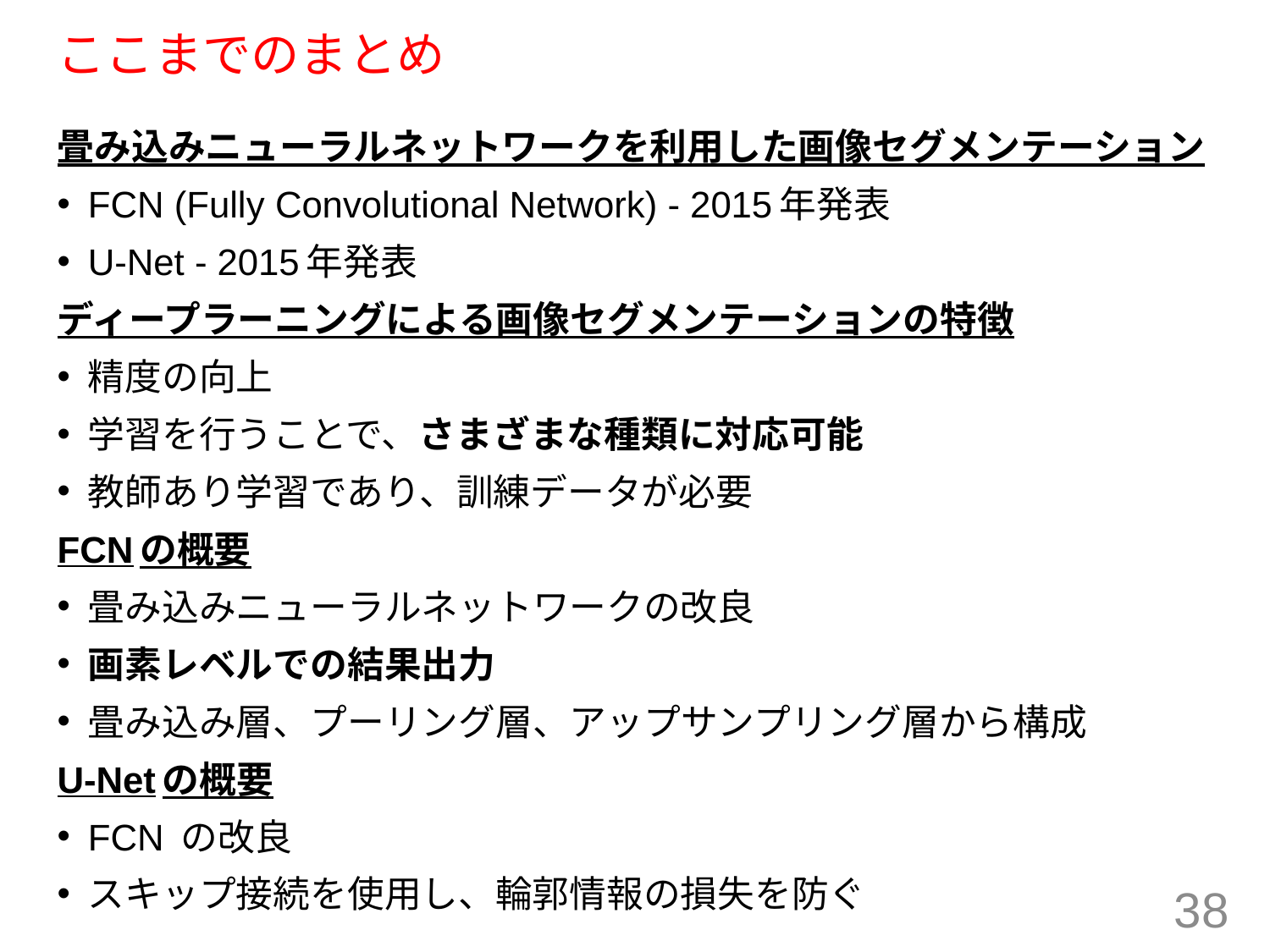

# ここまでのまとめ
畳み込みニューラルネットワークを利用した画像セグメンテーション
FCN (Fully Convolutional Network) - 2015年発表
U-Net - 2015年発表
ディープラーニングによる画像セグメンテーションの特徴
精度の向上
学習を行うことで、さまざまな種類に対応可能
教師あり学習であり、訓練データが必要
FCNの概要
畳み込みニューラルネットワークの改良
画素レベルでの結果出力
畳み込み層、プーリング層、アップサンプリング層から構成
U-Netの概要
FCN の改良
スキップ接続を使用し、輪郭情報の損失を防ぐ

38